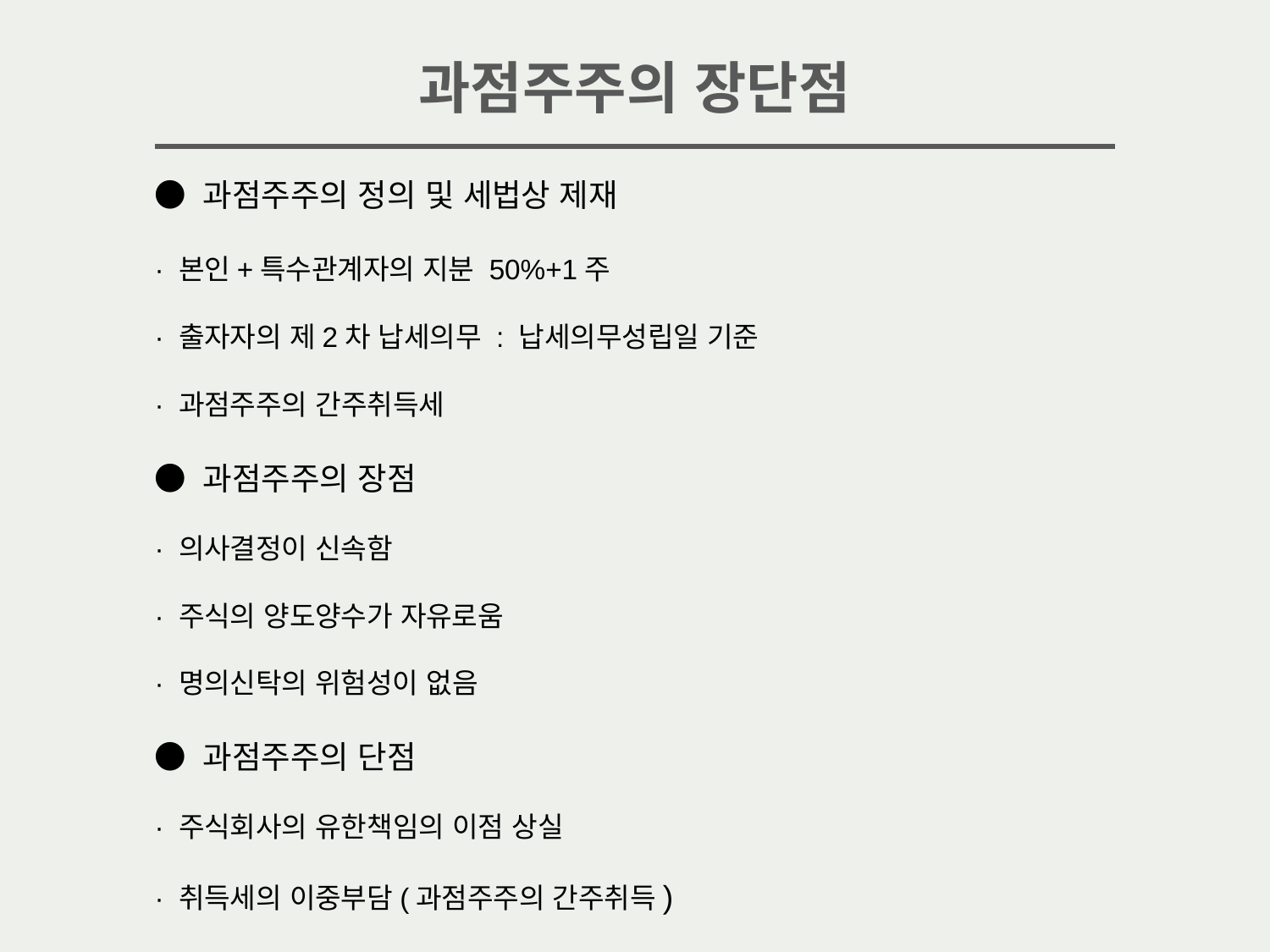

과점주주의 장단점

● 과점주주의 정의 및 세법상 제재

· 본인+특수관계자의 지분 50%+1주

· 출자자의 제2차 납세의무 : 납세의무성립일 기준

· 과점주주의 간주취득세

● 과점주주의 장점

· 의사결정이 신속함

· 주식의 양도양수가 자유로움

· 명의신탁의 위험성이 없음

● 과점주주의 단점

· 주식회사의 유한책임의 이점 상실

· 취득세의 이중부담(과점주주의 간주취득)